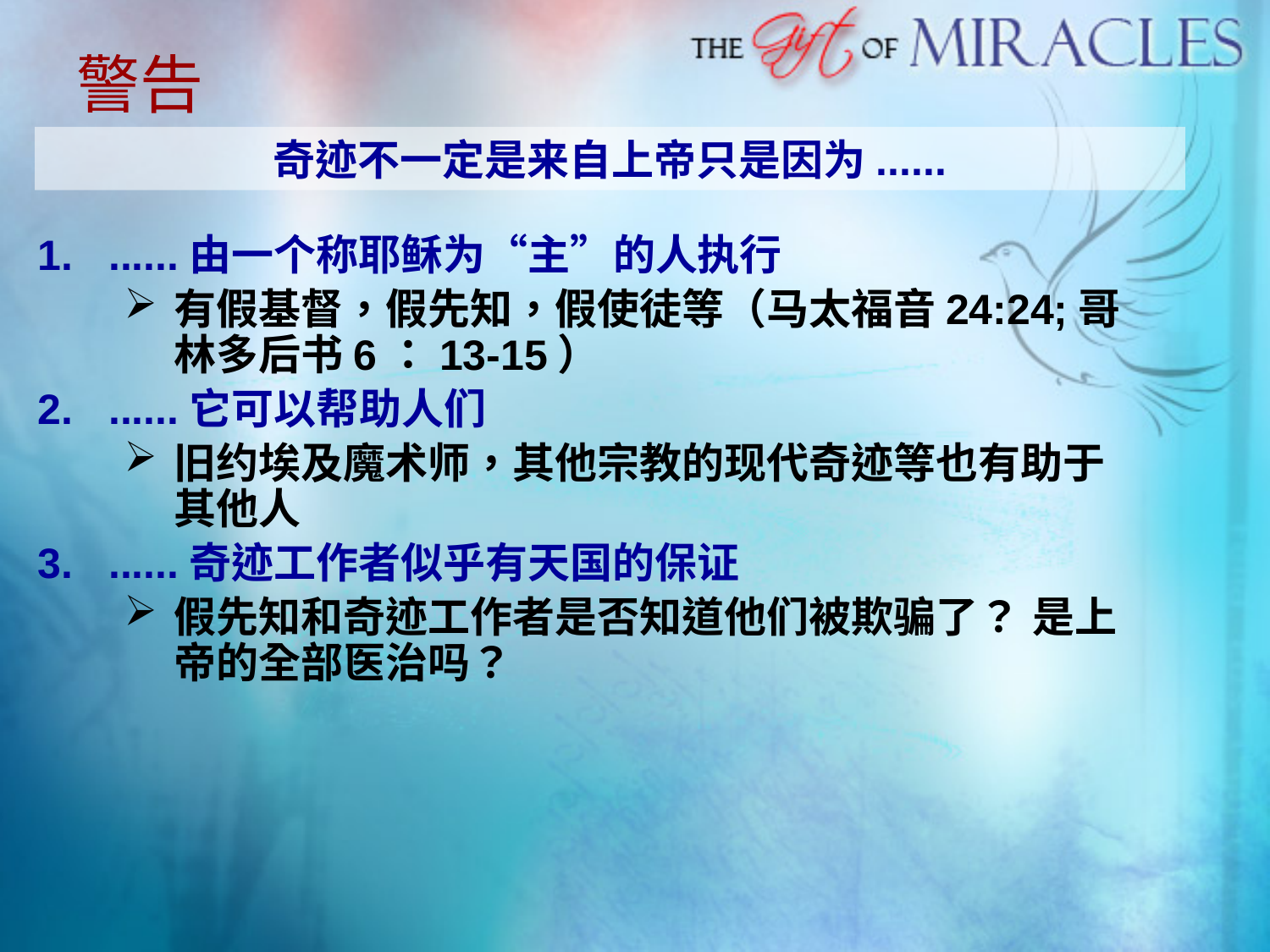

# 警告
奇迹不一定是来自上帝只是因为......
......由一个称耶稣为“主”的人执行
有假基督，假先知，假使徒等（马太福音24:24;哥林多后书6：13-15）
......它可以帮助人们
旧约埃及魔术师，其他宗教的现代奇迹等也有助于其他人
......奇迹工作者似乎有天国的保证
假先知和奇迹工作者是否知道他们被欺骗了？ 是上帝的全部医治吗？